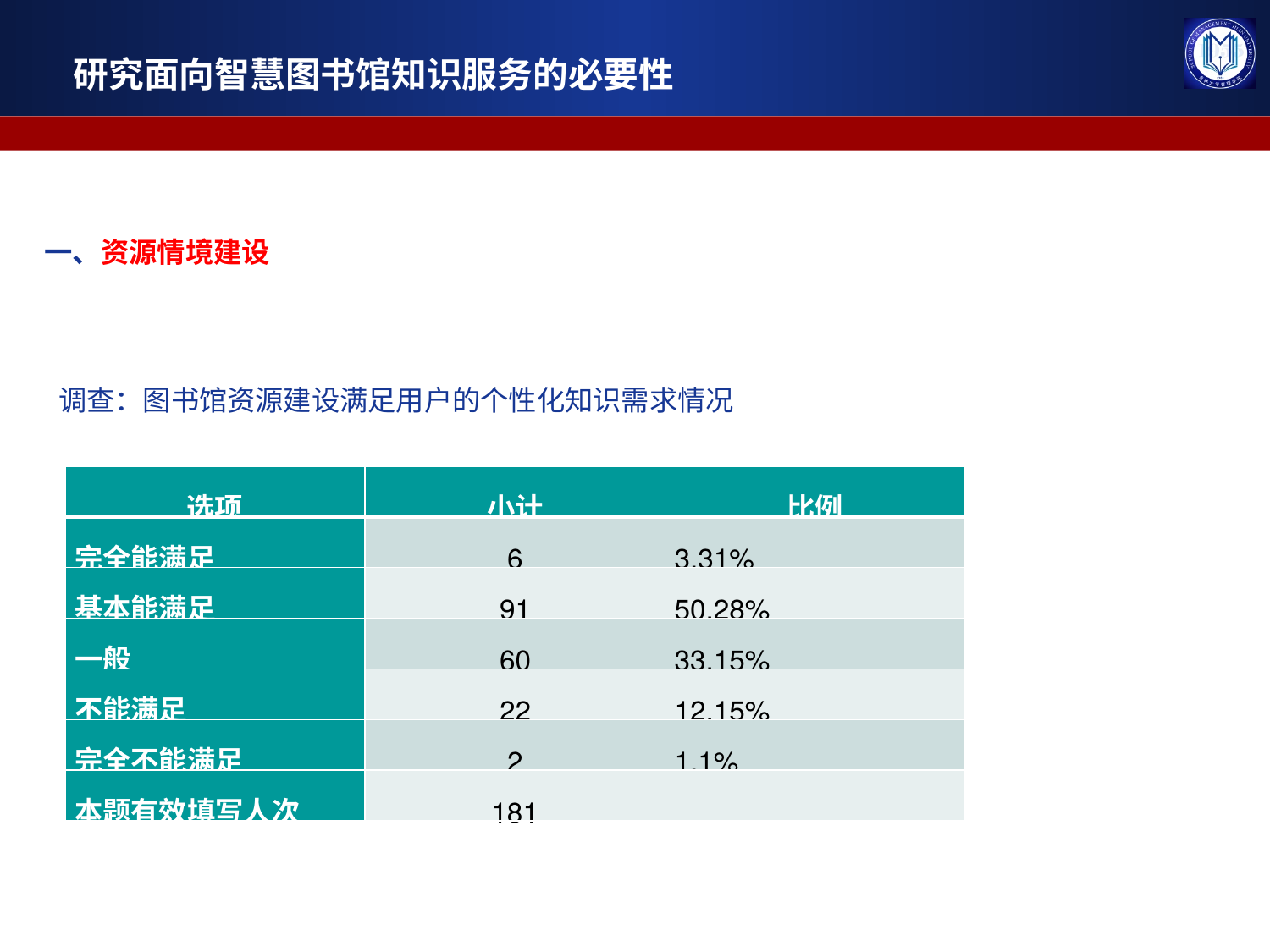

研究面向智慧图书馆知识服务的必要性
一、资源情境建设
调查：图书馆资源建设满足用户的个性化知识需求情况
| 选项 | 小计 | 比例 |
| --- | --- | --- |
| 完全能满足 | 6 | 3.31% |
| 基本能满足 | 91 | 50.28% |
| 一般 | 60 | 33.15% |
| 不能满足 | 22 | 12.15% |
| 完全不能满足 | 2 | 1.1% |
| 本题有效填写人次 | 181 |  |